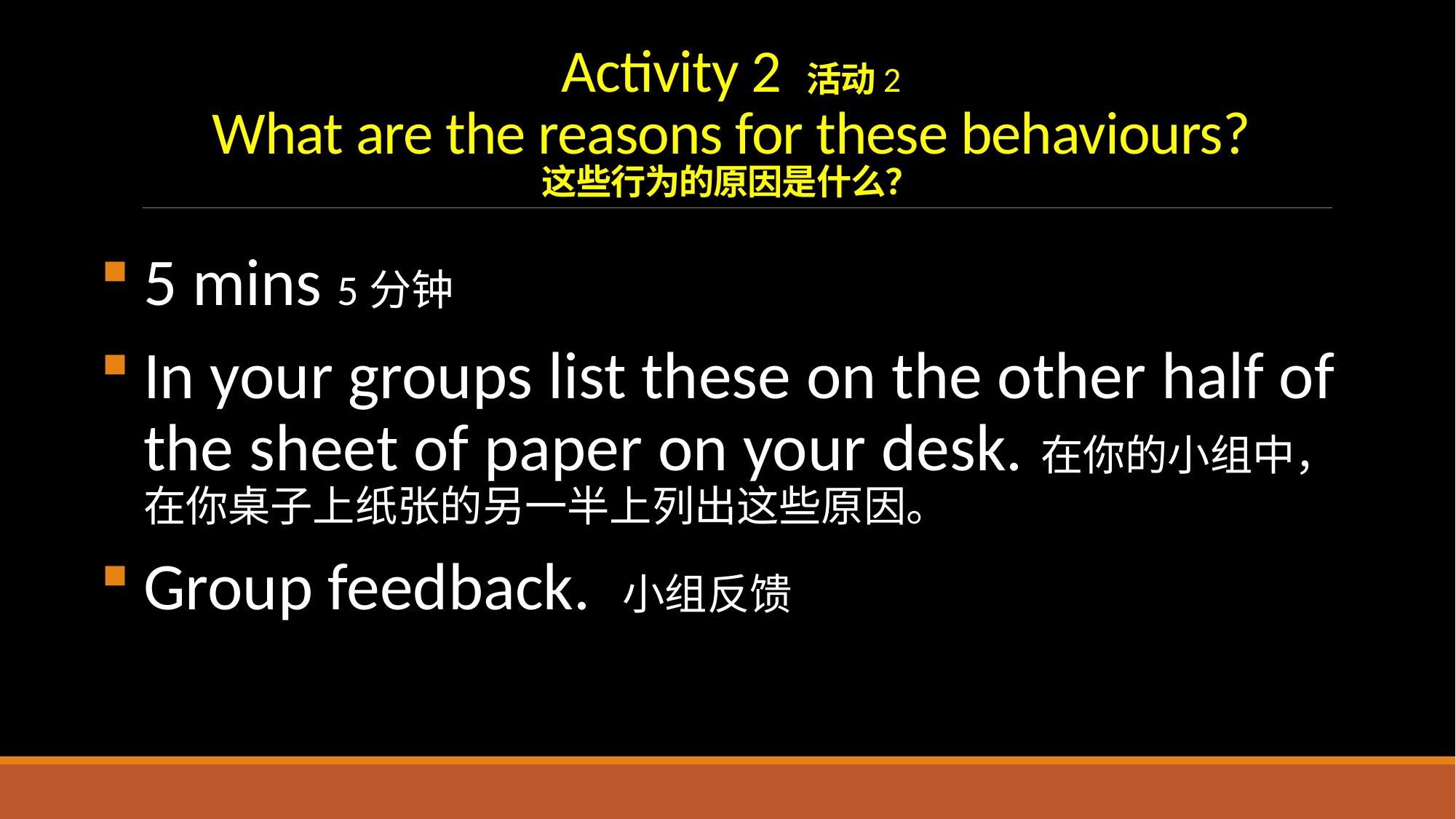

# Activity 2 活动2 What are the reasons for these behaviours? 这些行为的原因是什么？
5 mins 5分钟
In your groups list these on the other half of the sheet of paper on your desk.在你的小组中，在你桌子上纸张的另一半上列出这些原因。
Group feedback. 小组反馈